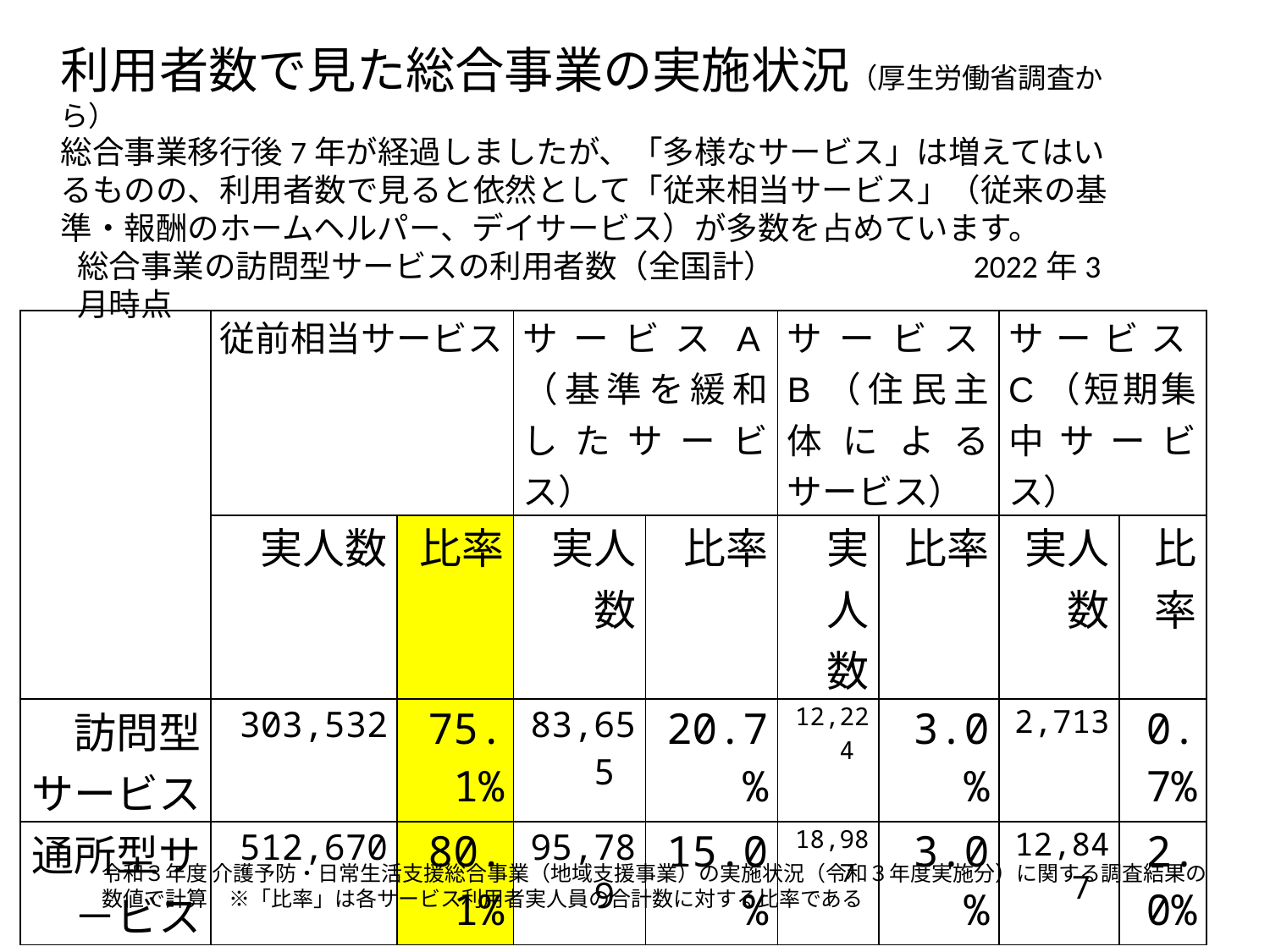

利用者数で見た総合事業の実施状況（厚生労働省調査から）
総合事業移行後7年が経過しましたが、「多様なサービス」は増えてはいるものの、利用者数で見ると依然として「従来相当サービス」（従来の基準・報酬のホームヘルパー、デイサービス）が多数を占めています。
総合事業の訪問型サービスの利用者数（全国計）　　　　　　2022年3月時点
|  | 従前相当サービス |  | サービスA（基準を緩和したサービス） |  | サービスB（住民主体によるサービス） |  | サービスC（短期集中サービス） |  |
| --- | --- | --- | --- | --- | --- | --- | --- | --- |
|  | 実人数 | 比率 | 実人数 | 比率 | 実人数 | 比率 | 実人数 | 比率 |
| 訪問型サービス | 303,532 | 75.1% | 83,655 | 20.7% | 12,224 | 3.0% | 2,713 | 0.7% |
| 通所型サ－ビス | 512,670 | 80.1% | 95,789 | 15.0% | 18,987 | 3.0% | 12,847 | 2.0% |
令和３年度 介護予防・日常生活支援総合事業（地域支援事業）の実施状況（令和３年度実施分）に関する調査結果の数値で計算　※「比率」は各サービス利用者実人員の合計数に対する比率である